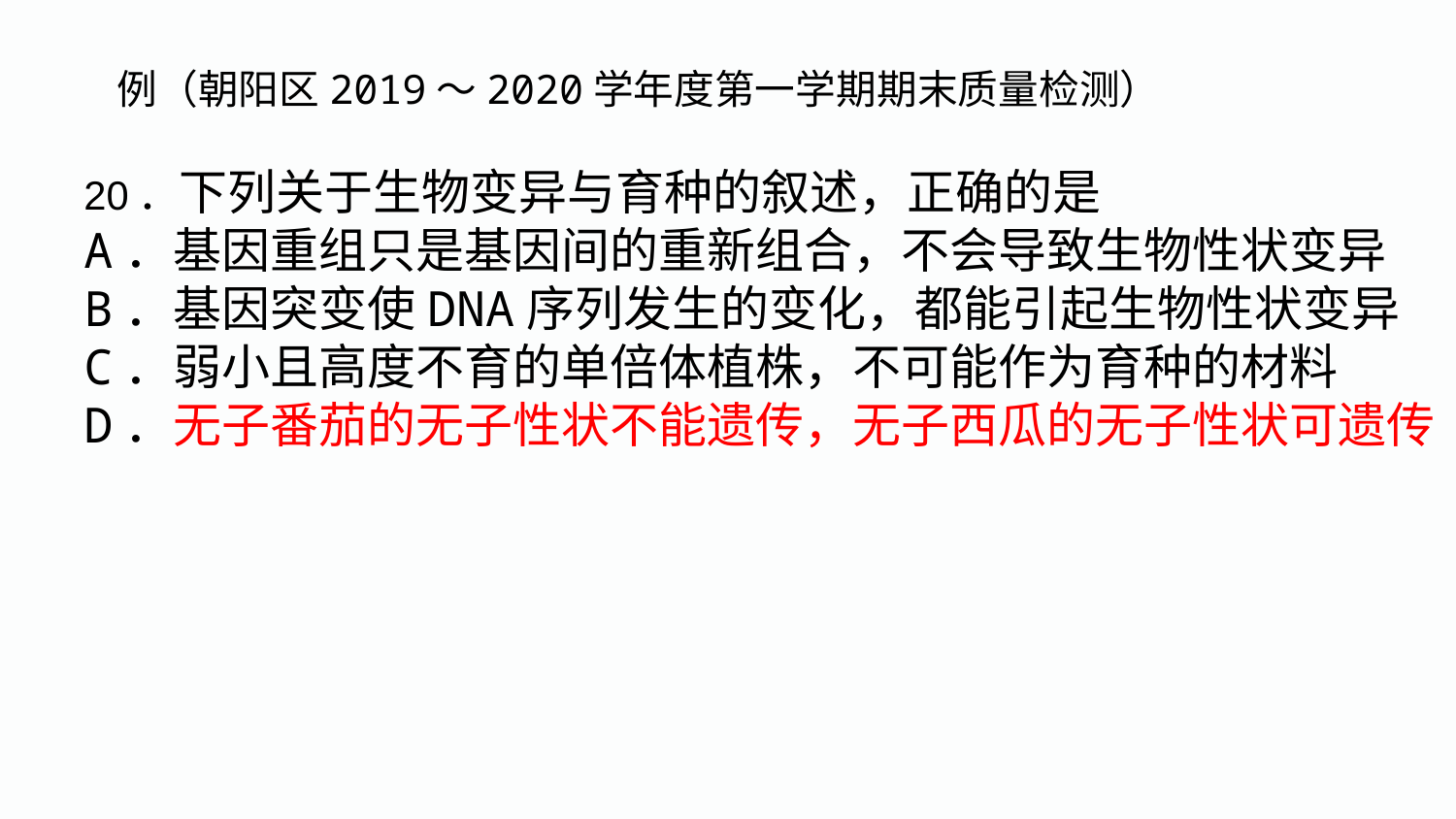

例（朝阳区2019～2020学年度第一学期期末质量检测）

20．下列关于生物变异与育种的叙述，正确的是
A．基因重组只是基因间的重新组合，不会导致生物性状变异
B．基因突变使DNA序列发生的变化，都能引起生物性状变异
C．弱小且高度不育的单倍体植株，不可能作为育种的材料
D．无子番茄的无子性状不能遗传，无子西瓜的无子性状可遗传